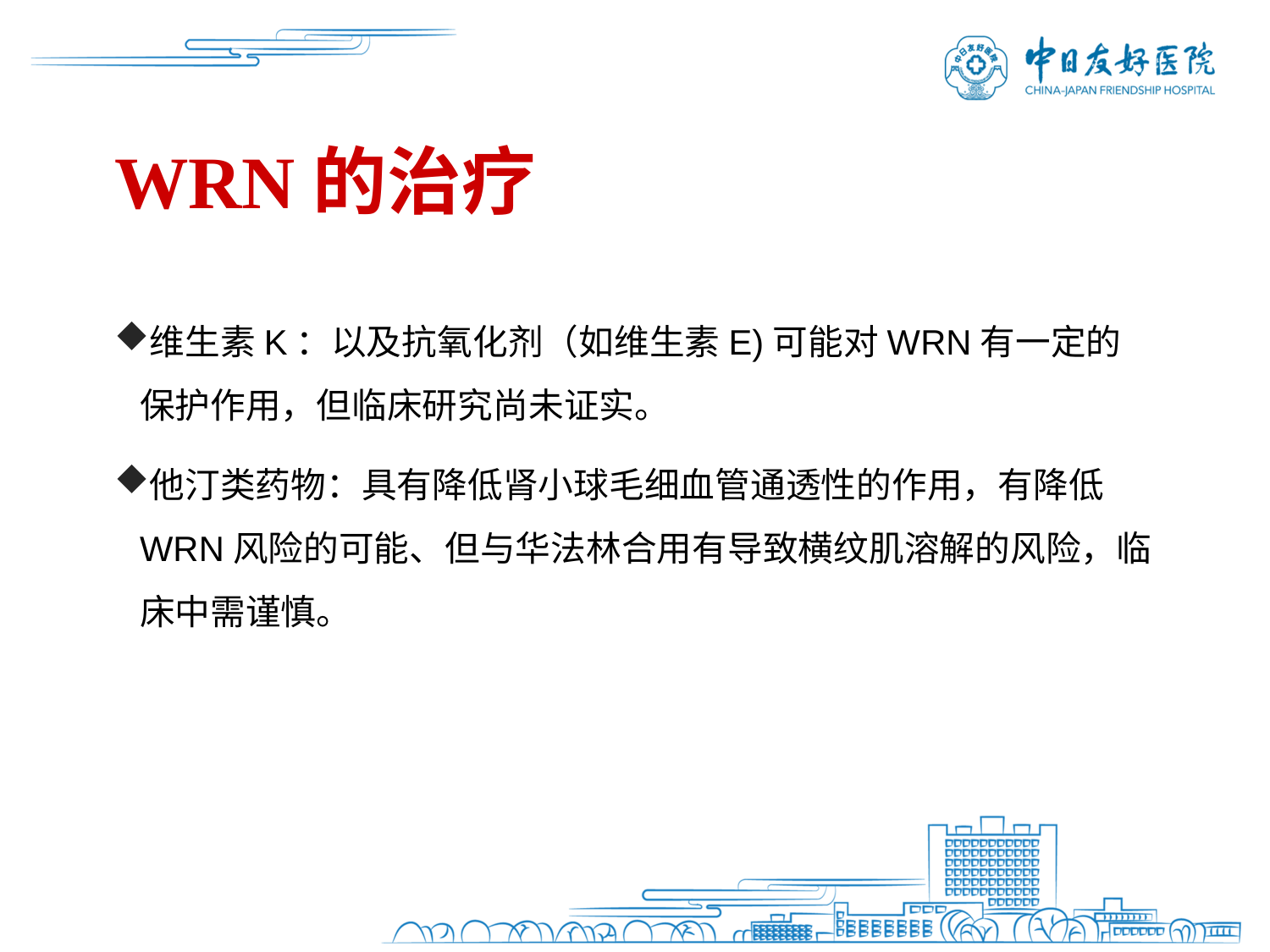

# WRN的治疗
维生素K：以及抗氧化剂（如维生素E)可能对WRN有一定的保护作用，但临床研究尚未证实。
他汀类药物：具有降低肾小球毛细血管通透性的作用，有降低WRN风险的可能、但与华法林合用有导致横纹肌溶解的风险，临床中需谨慎。